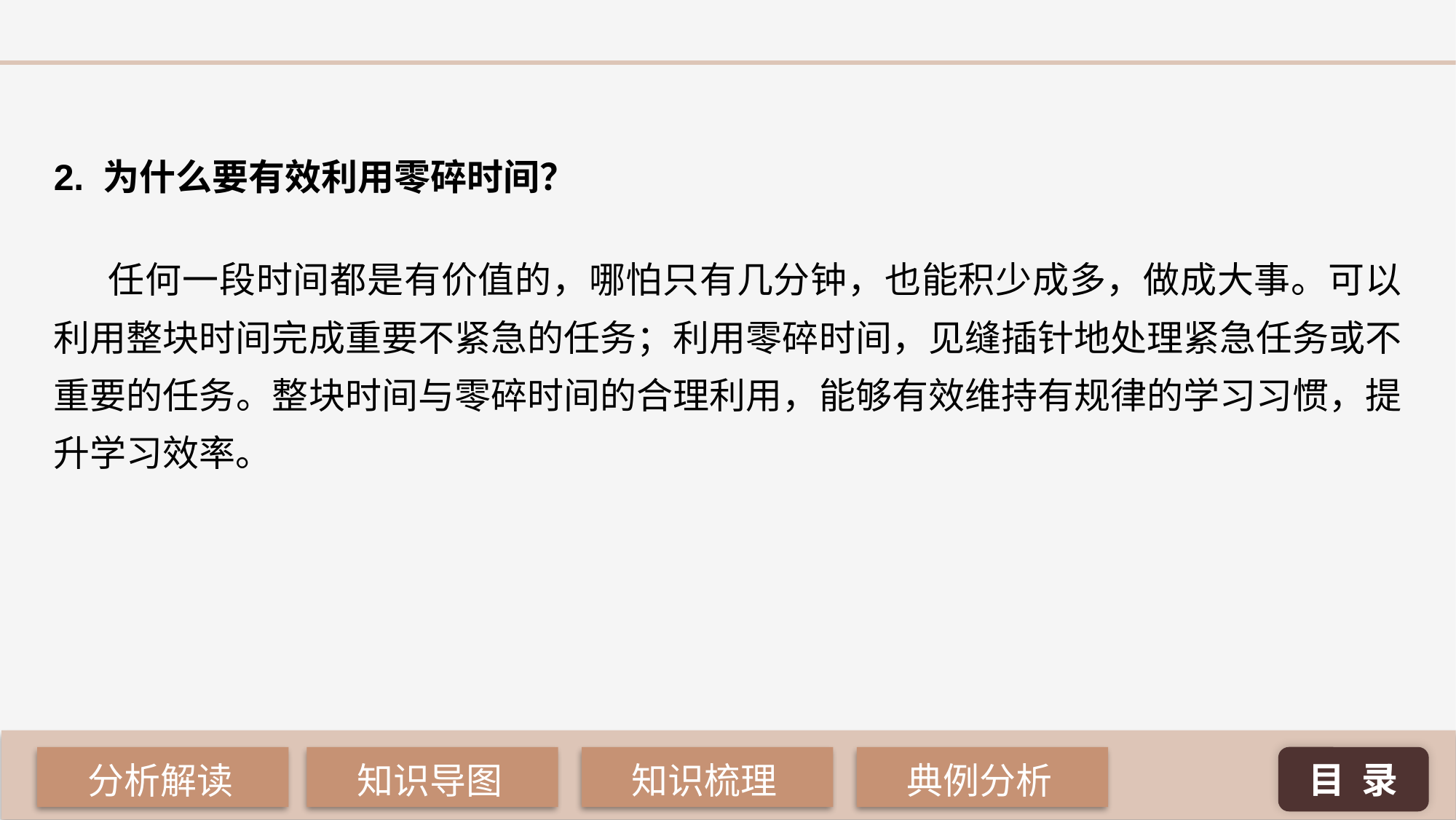

2. 为什么要有效利用零碎时间？
任何一段时间都是有价值的，哪怕只有几分钟，也能积少成多，做成大事。可以利用整块时间完成重要不紧急的任务；利用零碎时间，见缝插针地处理紧急任务或不重要的任务。整块时间与零碎时间的合理利用，能够有效维持有规律的学习习惯，提升学习效率。